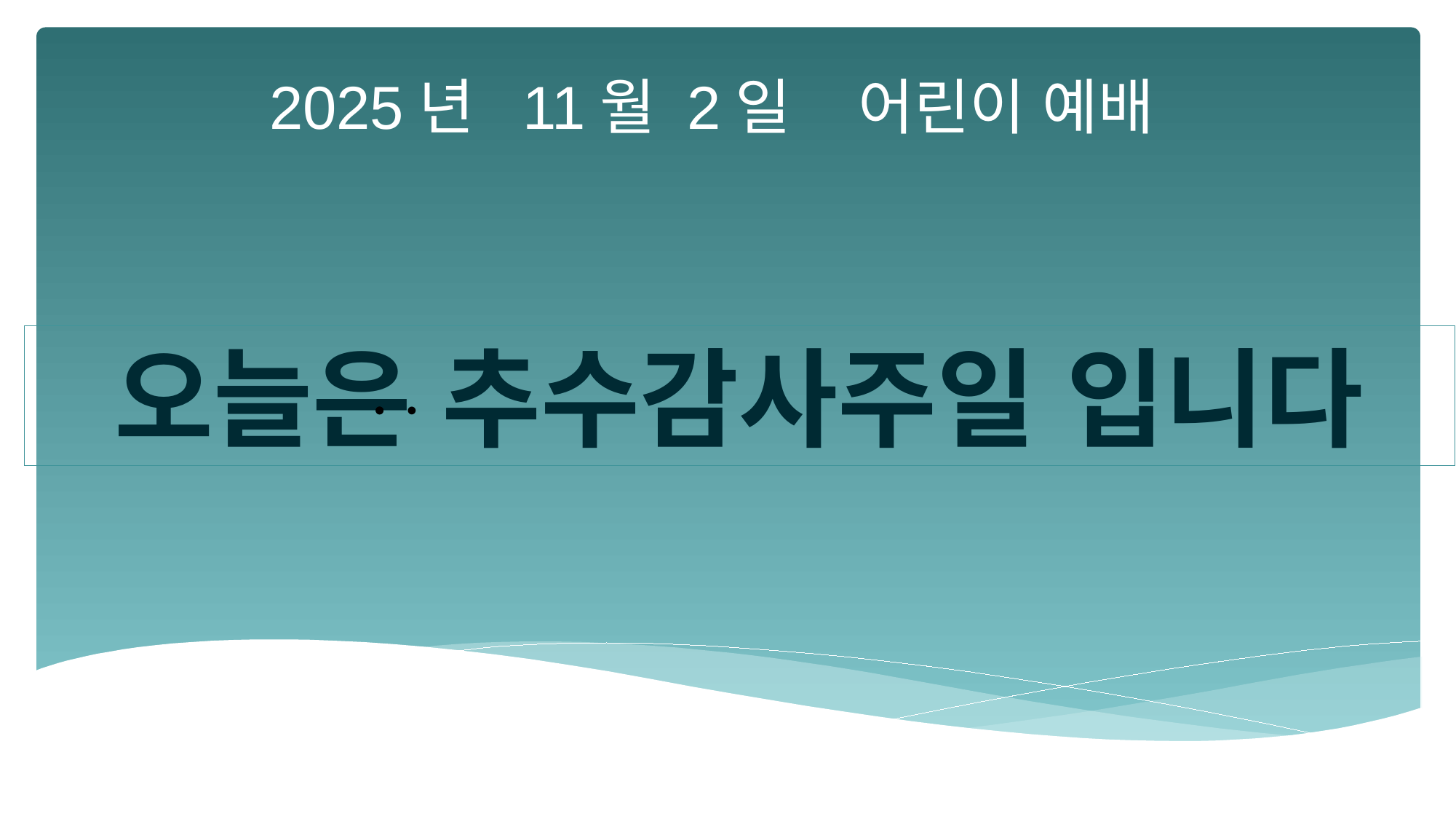

2025년  11월 2일    어린이 예배
오늘은 추수감사주일 입니다
•
•
•